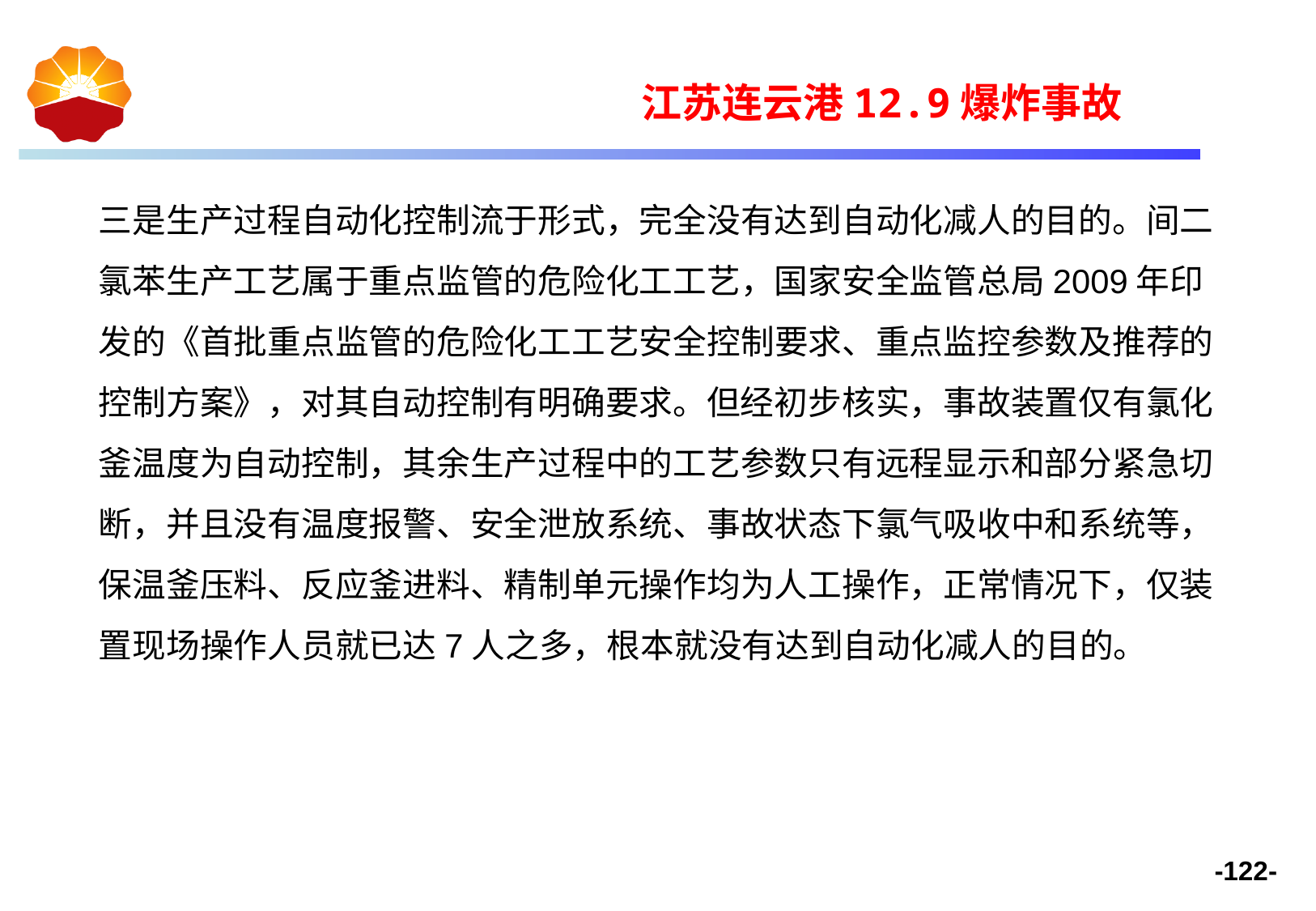

江苏连云港12.9爆炸事故

三是生产过程自动化控制流于形式，完全没有达到自动化减人的目的。间二氯苯生产工艺属于重点监管的危险化工工艺，国家安全监管总局2009年印发的《首批重点监管的危险化工工艺安全控制要求、重点监控参数及推荐的控制方案》，对其自动控制有明确要求。但经初步核实，事故装置仅有氯化釜温度为自动控制，其余生产过程中的工艺参数只有远程显示和部分紧急切断，并且没有温度报警、安全泄放系统、事故状态下氯气吸收中和系统等，保温釜压料、反应釜进料、精制单元操作均为人工操作，正常情况下，仅装置现场操作人员就已达7人之多，根本就没有达到自动化减人的目的。